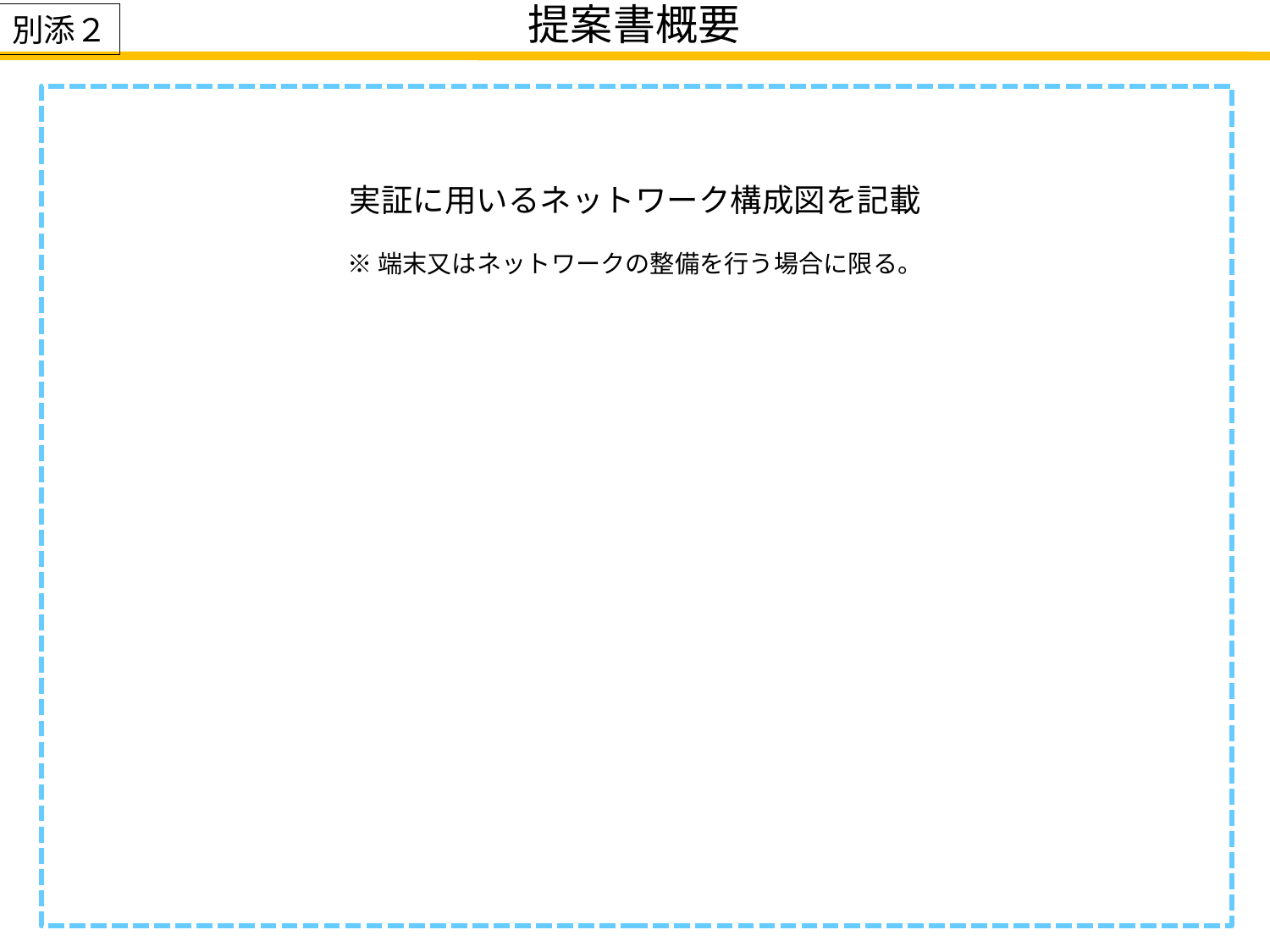

提案書概要
別添２

実証に用いるネットワーク構成図を記載
※端末又はネットワークの整備を行う場合に限る。